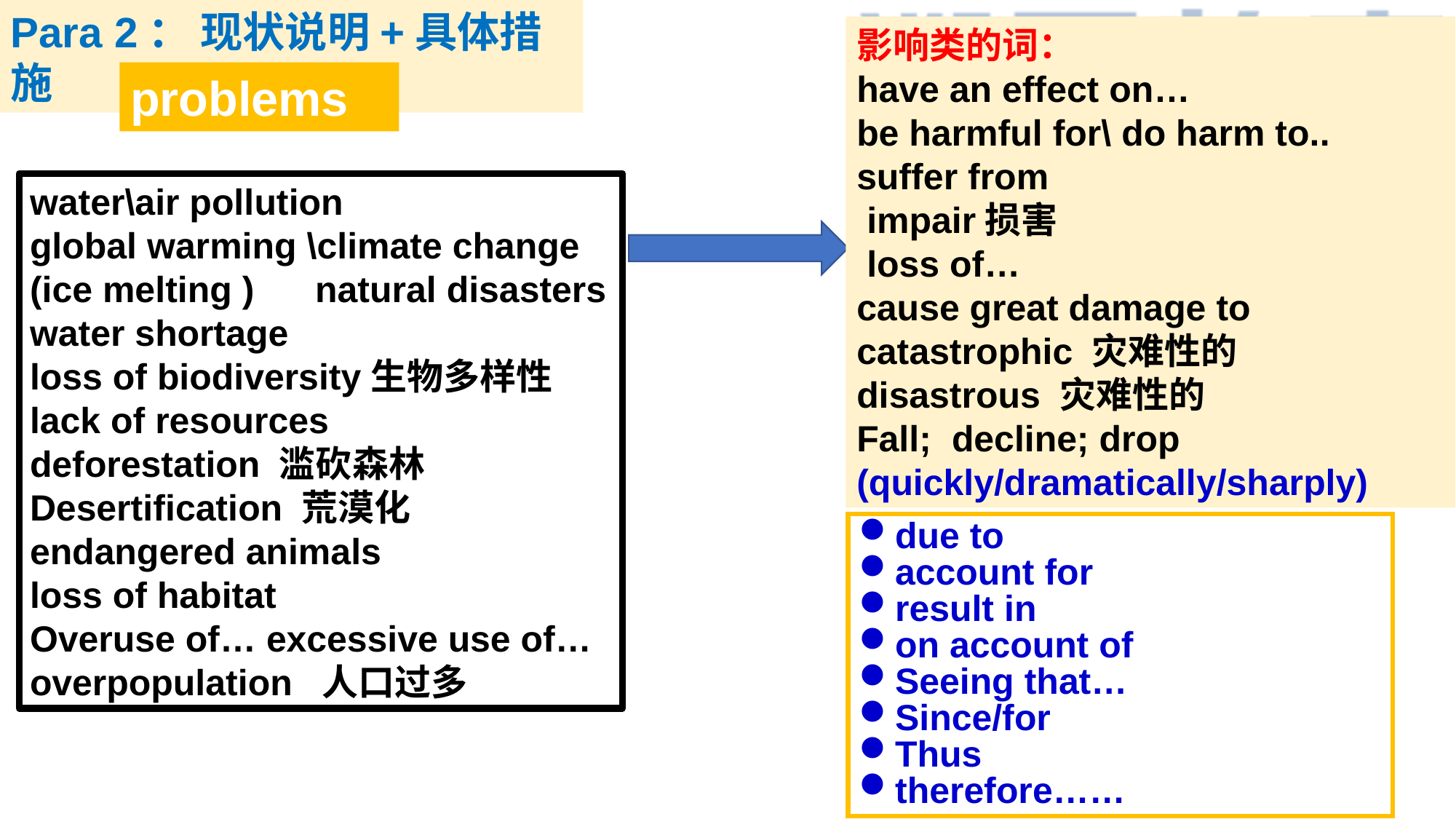

Para 2： 现状说明+具体措施
影响类的词：
have an effect on…
be harmful for\ do harm to..
suffer from
 impair损害
 loss of…
cause great damage to
catastrophic 灾难性的
disastrous 灾难性的
Fall;  decline; drop (quickly/dramatically/sharply)
problems
water\air pollution
global warming \climate change
(ice melting )      natural disasters
water shortage
loss of biodiversity生物多样性
lack of resources
deforestation 滥砍森林
Desertification 荒漠化
endangered animals
loss of habitat
Overuse of… excessive use of…
overpopulation  人口过多

due to
account for
result in
on account of
Seeing that…
Since/for
Thus
therefore……